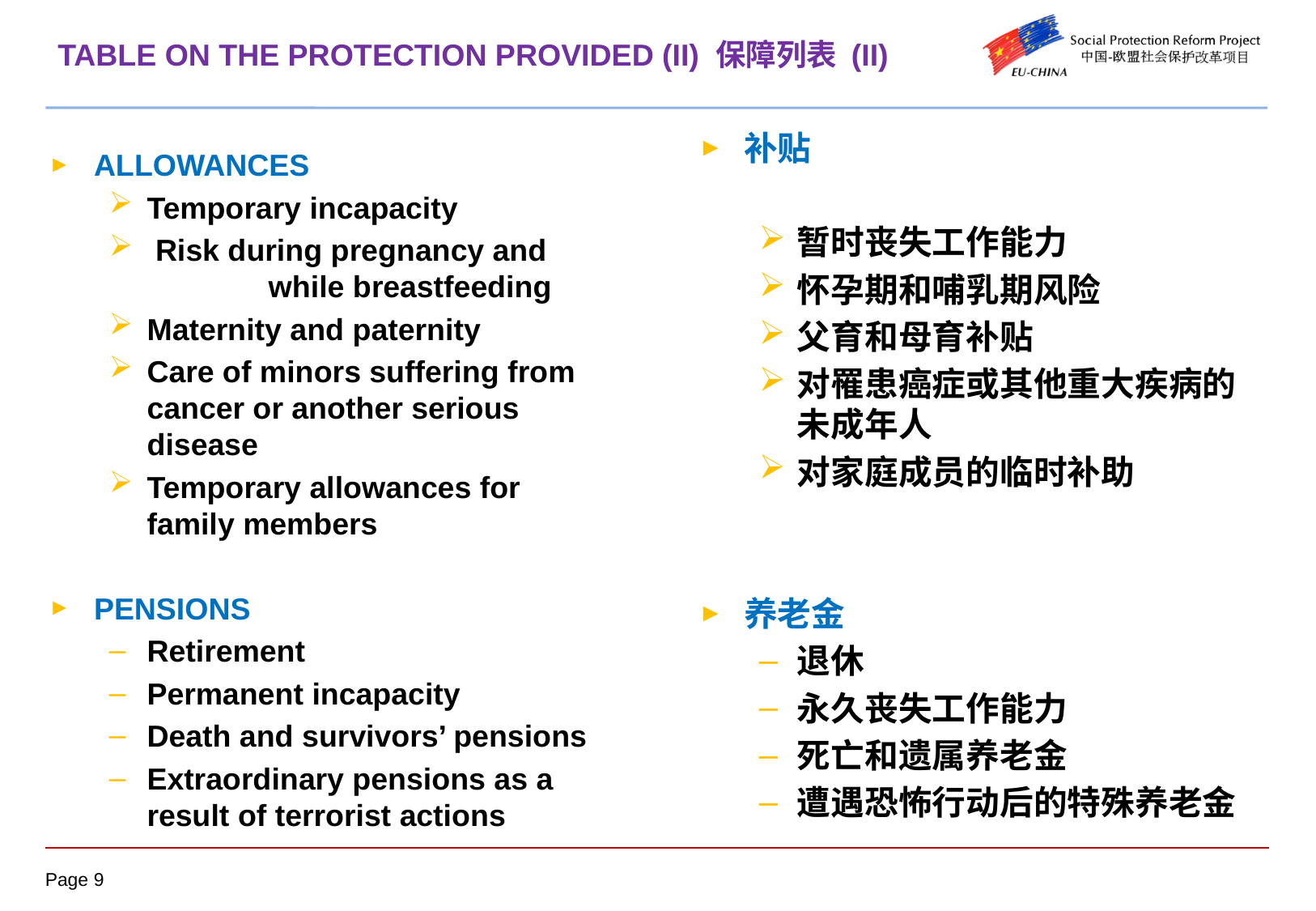

# TABLE ON THE PROTECTION PROVIDED (II) 保障列表 (II)
补贴

暂时丧失工作能力
怀孕期和哺乳期风险
父育和母育补贴
对罹患癌症或其他重大疾病的未成年人
对家庭成员的临时补助

养老金
退休
永久丧失工作能力
死亡和遗属养老金
遭遇恐怖行动后的特殊养老金

ALLOWANCES
Temporary incapacity
 Risk during pregnancy and   	while breastfeeding
Maternity and paternity
Care of minors suffering from cancer or another serious disease
Temporary allowances for family members

PENSIONS
Retirement
Permanent incapacity
Death and survivors’ pensions
Extraordinary pensions as a result of terrorist actions